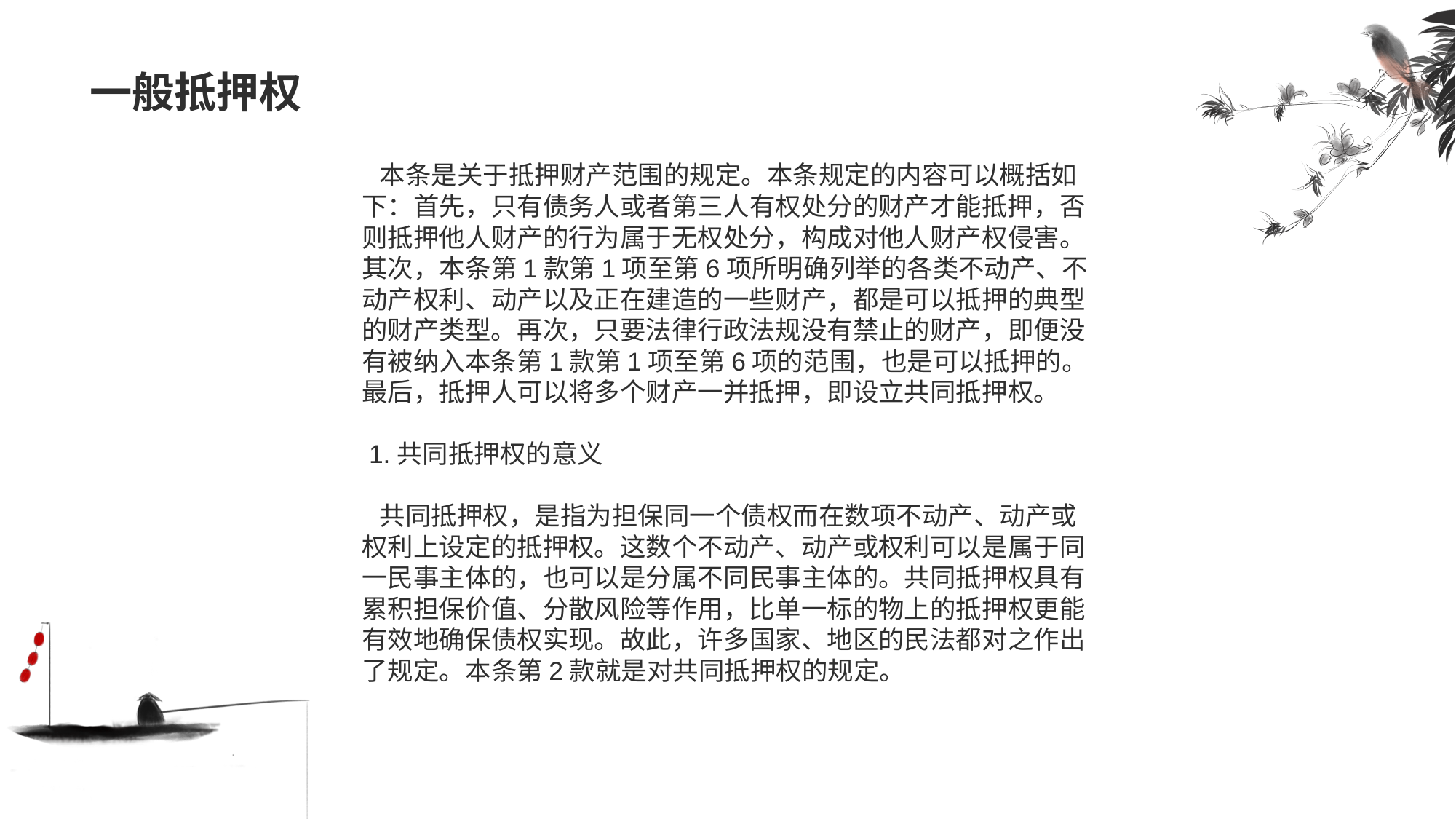

# 一般抵押权

  本条是关于抵押财产范围的规定。本条规定的内容可以概括如下：首先，只有债务人或者第三人有权处分的财产才能抵押，否则抵押他人财产的行为属于无权处分，构成对他人财产权侵害。其次，本条第1款第1项至第6项所明确列举的各类不动产、不动产权利、动产以及正在建造的一些财产，都是可以抵押的典型的财产类型。再次，只要法律行政法规没有禁止的财产，即便没有被纳入本条第1款第1项至第6项的范围，也是可以抵押的。最后，抵押人可以将多个财产一并抵押，即设立共同抵押权。

 1.共同抵押权的意义

  共同抵押权，是指为担保同一个债权而在数项不动产、动产或权利上设定的抵押权。这数个不动产、动产或权利可以是属于同一民事主体的，也可以是分属不同民事主体的。共同抵押权具有累积担保价值、分散风险等作用，比单一标的物上的抵押权更能有效地确保债权实现。故此，许多国家、地区的民法都对之作出了规定。本条第2款就是对共同抵押权的规定。
73